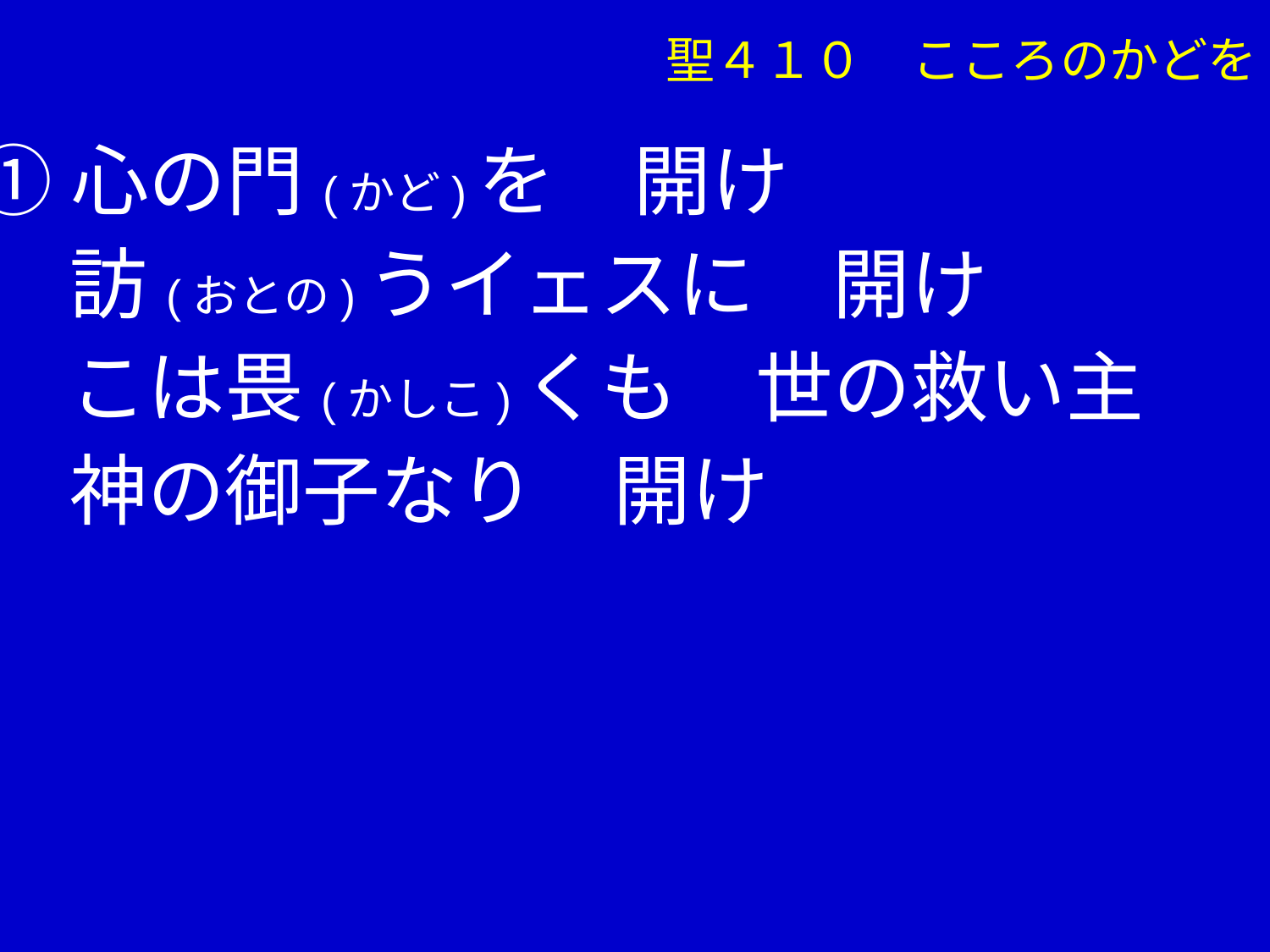

聖４１０　こころのかどを
①心の門(かど)を　開け
　 訪(おとの)うイェスに　開け
　 こは畏(かしこ)くも　世の救い主
　 神の御子なり　開け